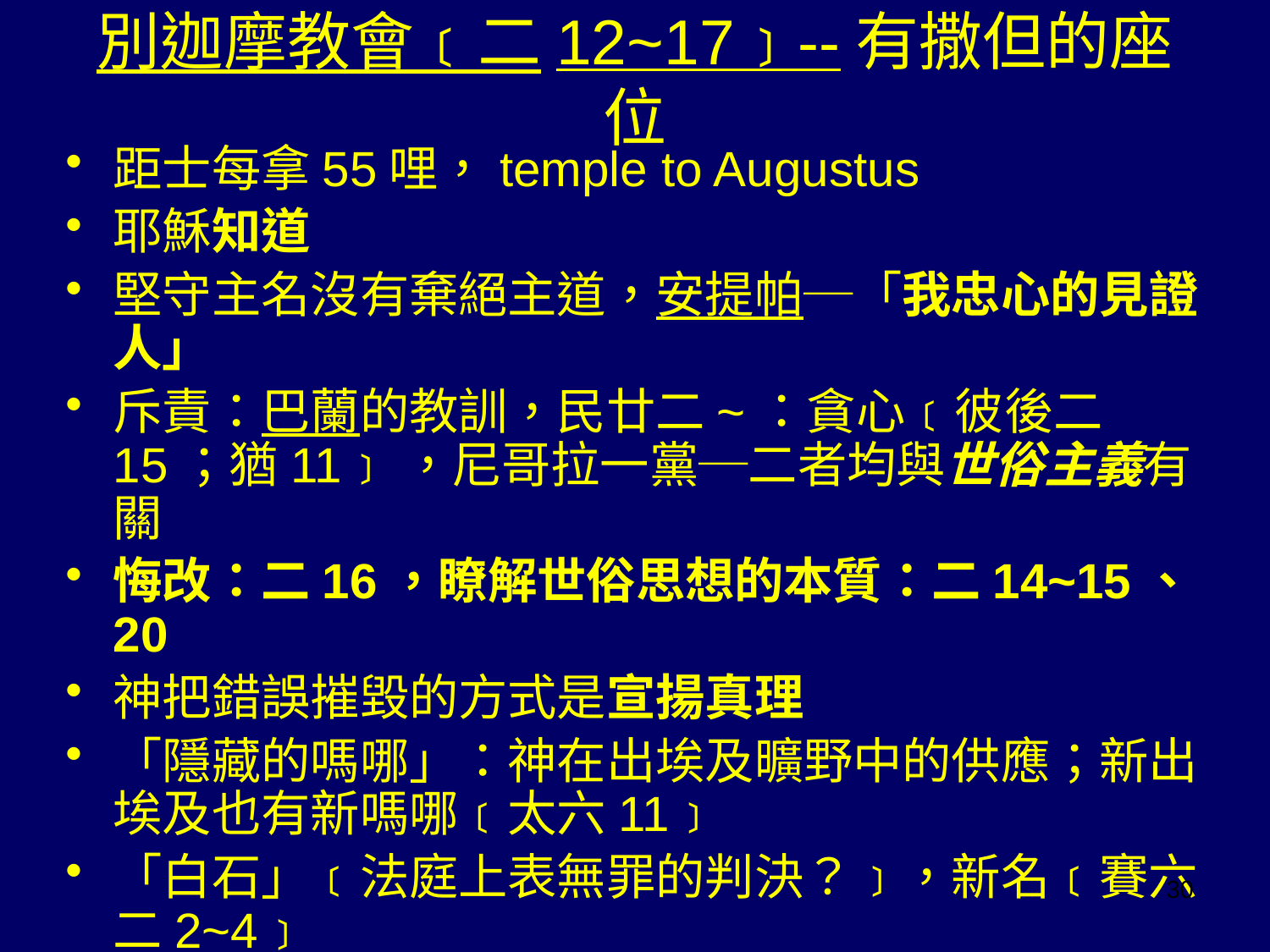

# 別迦摩教會﹝二12~17﹞--有撒但的座位
距士每拿55哩，temple to Augustus
耶穌知道
堅守主名沒有棄絕主道，安提帕─「我忠心的見證人」
斥責：巴蘭的教訓，民廿二~：貪心﹝彼後二15；猶11﹞，尼哥拉一黨─二者均與世俗主義有關
悔改：二16，瞭解世俗思想的本質：二14~15、20
神把錯誤摧毀的方式是宣揚真理
「隱藏的嗎哪」：神在出埃及曠野中的供應；新出埃及也有新嗎哪﹝太六11﹞
「白石」﹝法庭上表無罪的判決？﹞，新名﹝賽六二2~4﹞
30